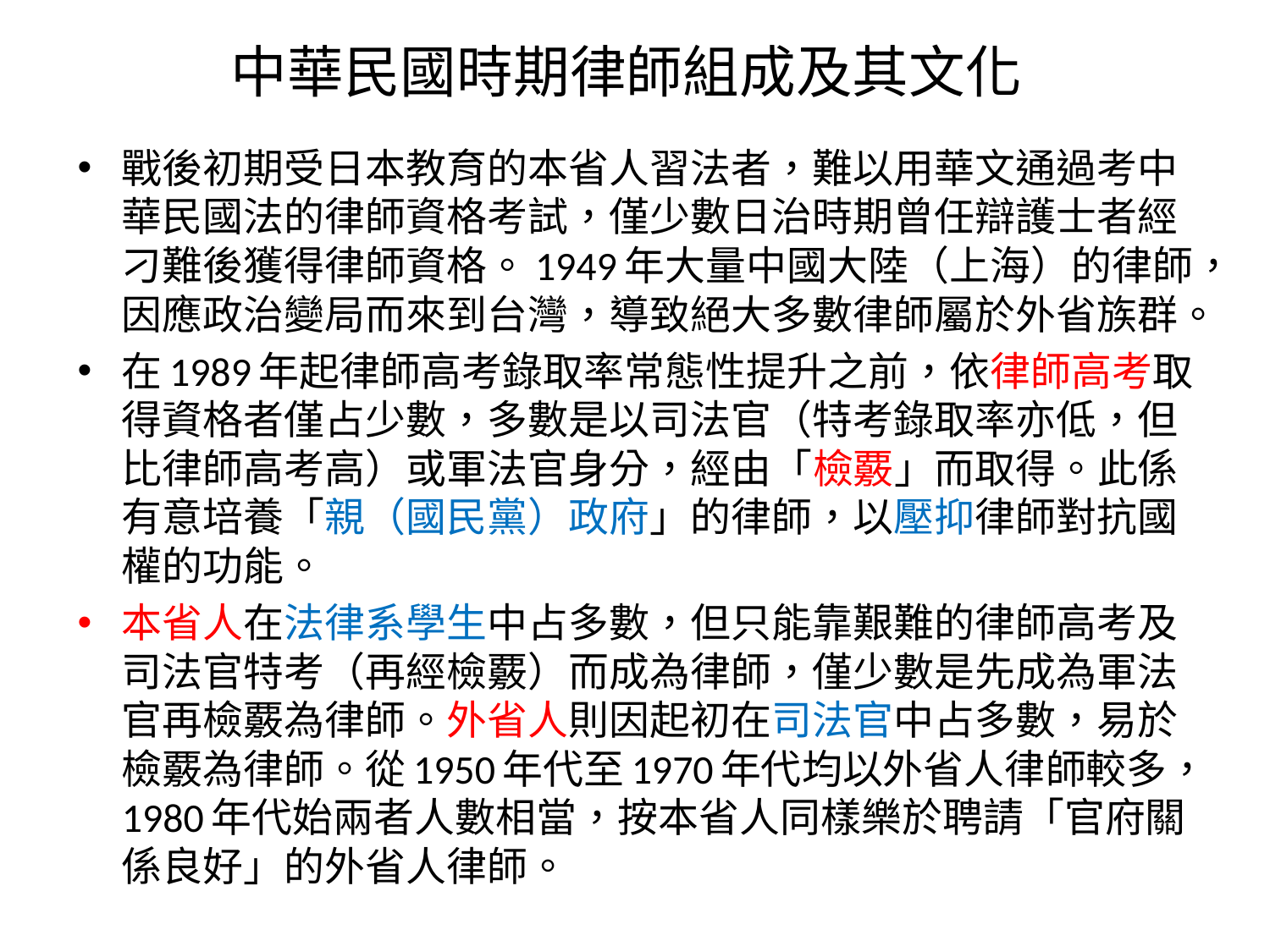

# 中華民國時期律師組成及其文化
戰後初期受日本教育的本省人習法者，難以用華文通過考中華民國法的律師資格考試，僅少數日治時期曾任辯護士者經刁難後獲得律師資格。1949年大量中國大陸（上海）的律師，因應政治變局而來到台灣，導致絕大多數律師屬於外省族群。
在1989年起律師高考錄取率常態性提升之前，依律師高考取得資格者僅占少數，多數是以司法官（特考錄取率亦低，但比律師高考高）或軍法官身分，經由「檢覈」而取得。此係有意培養「親（國民黨）政府」的律師，以壓抑律師對抗國權的功能。
本省人在法律系學生中占多數，但只能靠艱難的律師高考及司法官特考（再經檢覈）而成為律師，僅少數是先成為軍法官再檢覈為律師。外省人則因起初在司法官中占多數，易於檢覈為律師。從1950年代至1970年代均以外省人律師較多，1980年代始兩者人數相當，按本省人同樣樂於聘請「官府關係良好」的外省人律師。